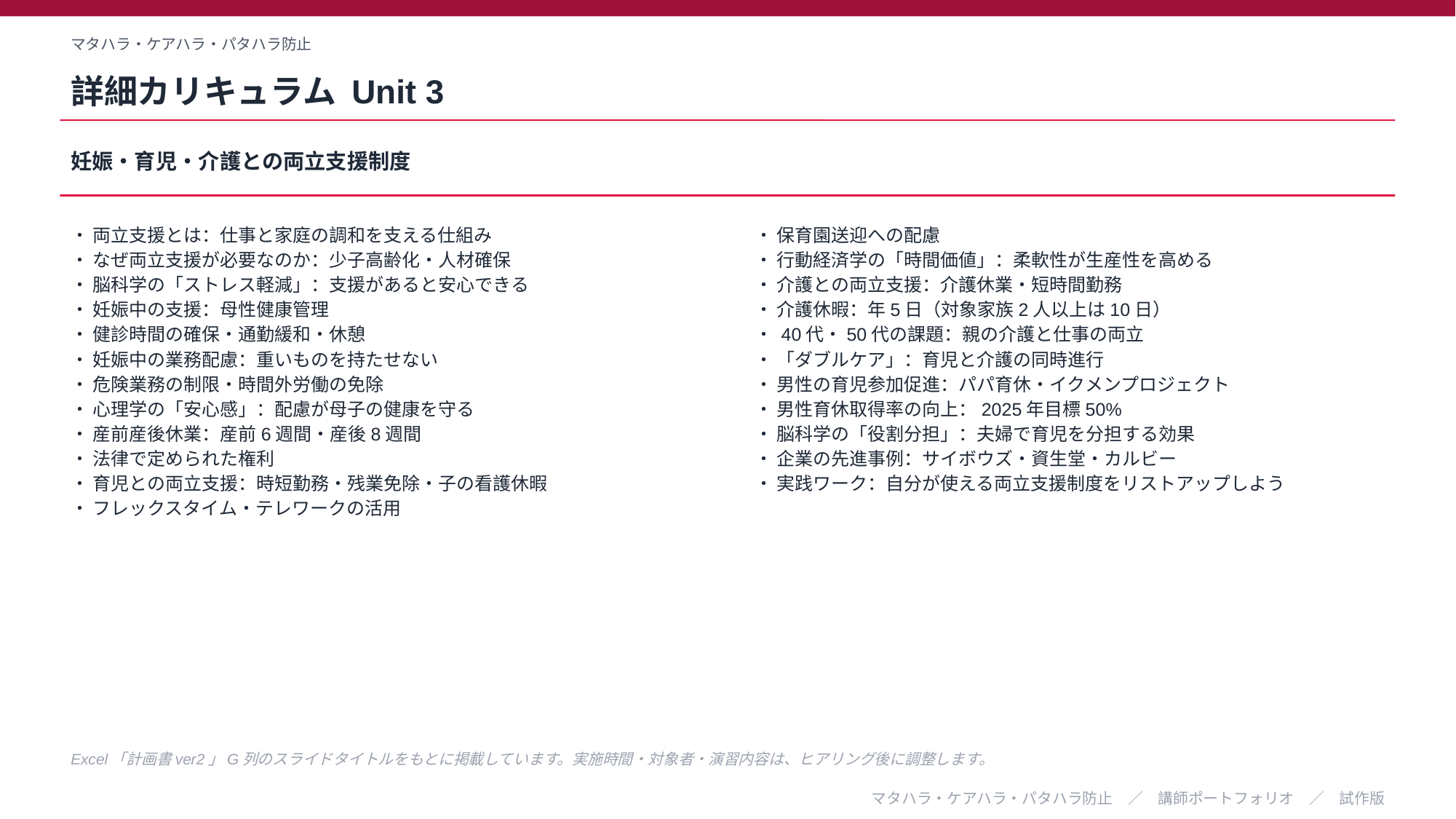

マタハラ・ケアハラ・パタハラ防止
詳細カリキュラム Unit 3

妊娠・育児・介護との両立支援制度

・ 両立支援とは：仕事と家庭の調和を支える仕組み
・ なぜ両立支援が必要なのか：少子高齢化・人材確保
・ 脳科学の「ストレス軽減」：支援があると安心できる
・ 妊娠中の支援：母性健康管理
・ 健診時間の確保・通勤緩和・休憩
・ 妊娠中の業務配慮：重いものを持たせない
・ 危険業務の制限・時間外労働の免除
・ 心理学の「安心感」：配慮が母子の健康を守る
・ 産前産後休業：産前6週間・産後8週間
・ 法律で定められた権利
・ 育児との両立支援：時短勤務・残業免除・子の看護休暇
・ フレックスタイム・テレワークの活用
・ 保育園送迎への配慮
・ 行動経済学の「時間価値」：柔軟性が生産性を高める
・ 介護との両立支援：介護休業・短時間勤務
・ 介護休暇：年5日（対象家族2人以上は10日）
・ 40代・50代の課題：親の介護と仕事の両立
・ 「ダブルケア」：育児と介護の同時進行
・ 男性の育児参加促進：パパ育休・イクメンプロジェクト
・ 男性育休取得率の向上：2025年目標50%
・ 脳科学の「役割分担」：夫婦で育児を分担する効果
・ 企業の先進事例：サイボウズ・資生堂・カルビー
・ 実践ワーク：自分が使える両立支援制度をリストアップしよう
Excel「計画書ver2」G列のスライドタイトルをもとに掲載しています。実施時間・対象者・演習内容は、ヒアリング後に調整します。
マタハラ・ケアハラ・パタハラ防止　／　講師ポートフォリオ　／　試作版